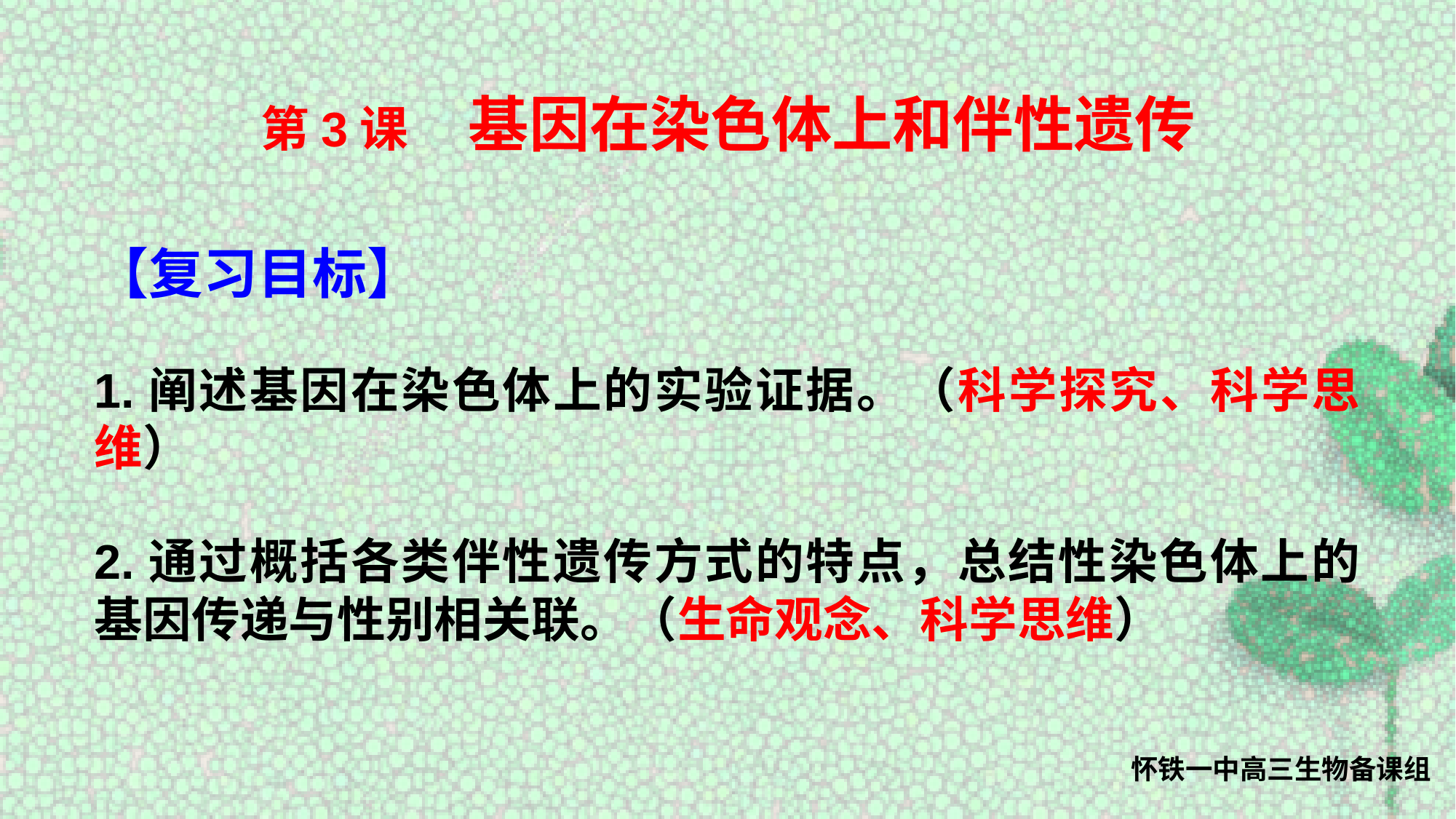

第3课　基因在染色体上和伴性遗传

【复习目标】
1.阐述基因在染色体上的实验证据。（科学探究、科学思维）
2.通过概括各类伴性遗传方式的特点，总结性染色体上的基因传递与性别相关联。（生命观念、科学思维）

怀铁一中高三生物备课组